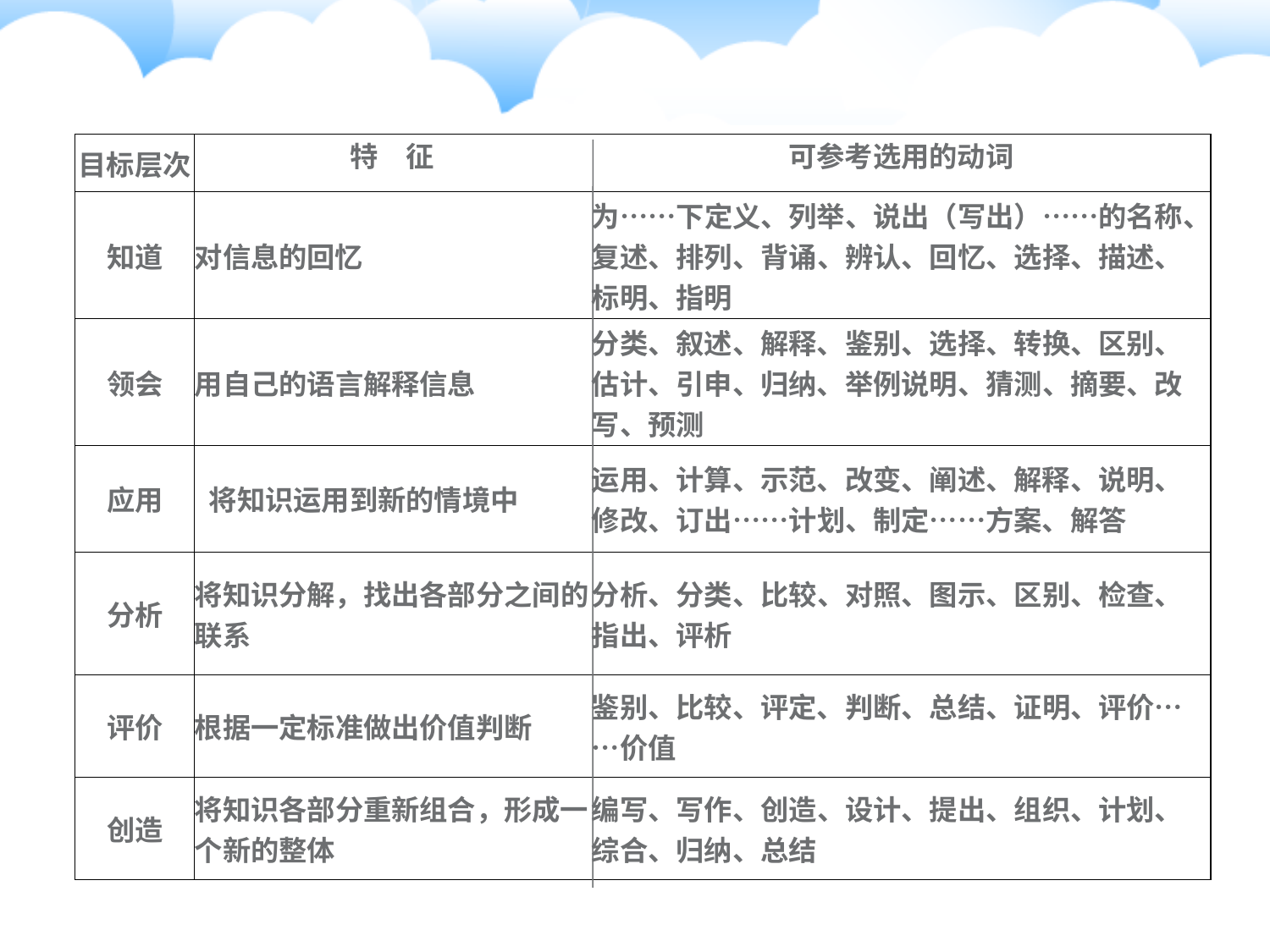

| 目标层次 | 特　征 | 可参考选用的动词 |
| --- | --- | --- |
| 知道 | 对信息的回忆 | 为……下定义、列举、说出（写出）……的名称、复述、排列、背诵、辨认、回忆、选择、描述、标明、指明 |
| 领会 | 用自己的语言解释信息 | 分类、叙述、解释、鉴别、选择、转换、区别、估计、引申、归纳、举例说明、猜测、摘要、改写、预测 |
| 应用 | 将知识运用到新的情境中 | 运用、计算、示范、改变、阐述、解释、说明、修改、订出……计划、制定……方案、解答 |
| 分析 | 将知识分解，找出各部分之间的联系 | 分析、分类、比较、对照、图示、区别、检查、指出、评析 |
| 评价 | 根据一定标准做出价值判断 | 鉴别、比较、评定、判断、总结、证明、评价……价值 |
| 创造 | 将知识各部分重新组合，形成一个新的整体 | 编写、写作、创造、设计、提出、组织、计划、综合、归纳、总结 |